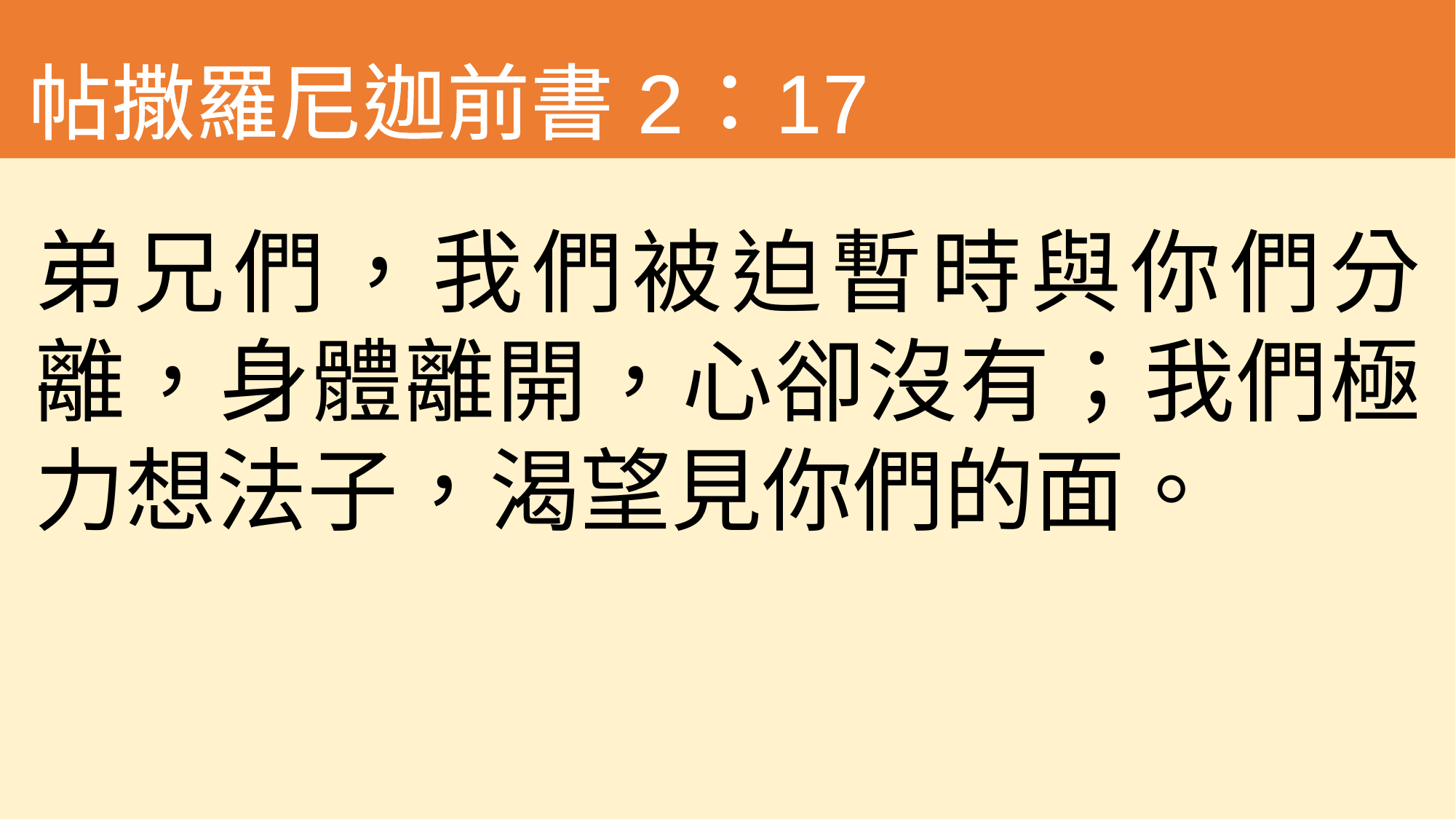

帖撒羅尼迦前書 2：17

弟兄們，我們被迫暫時與你們分離，身體離開，心卻沒有；我們極力想法子，渴望見你們的面。